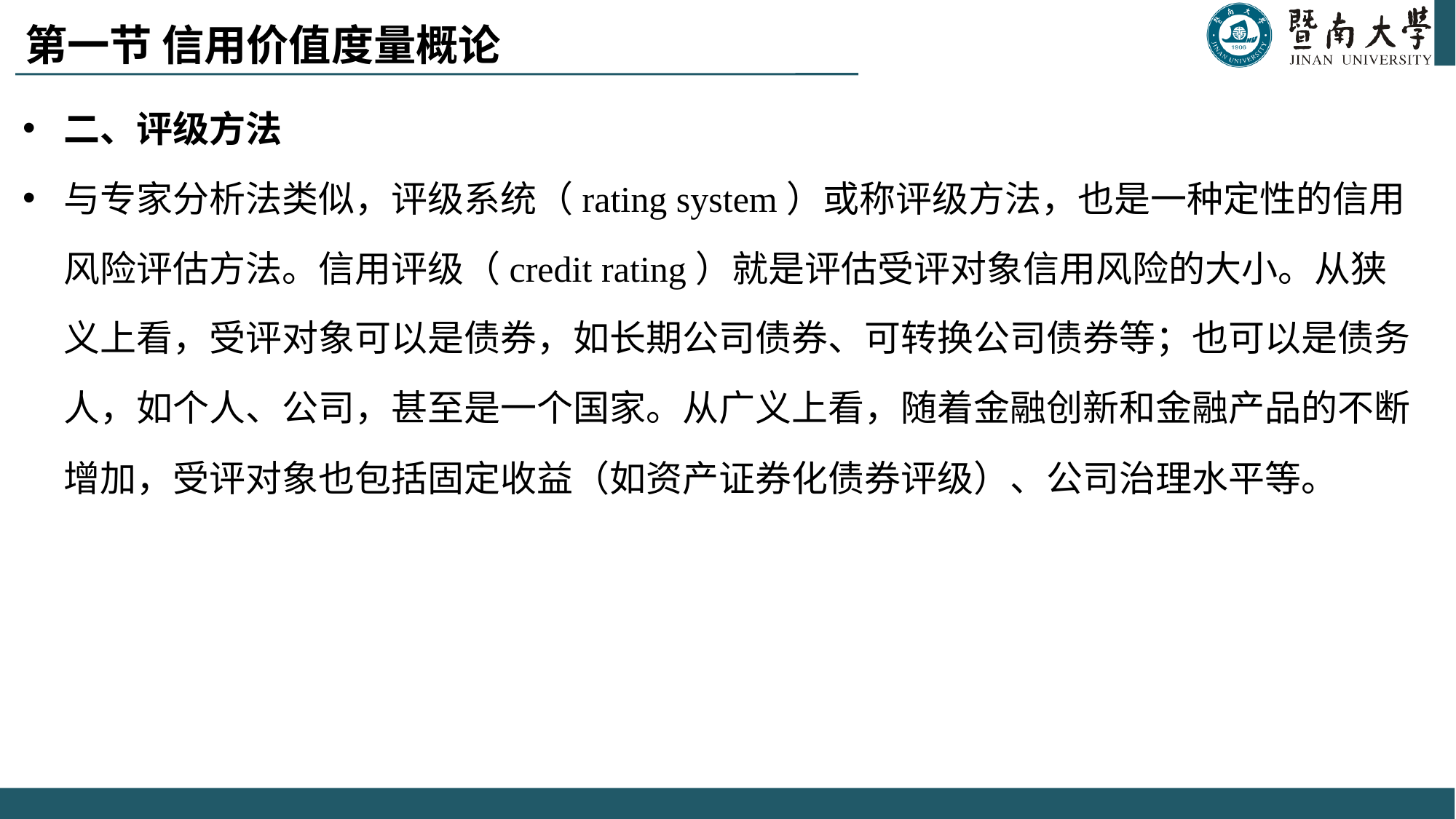

# 第一节 信用价值度量概论
二、评级方法
与专家分析法类似，评级系统（rating system）或称评级方法，也是一种定性的信用风险评估方法。信用评级（credit rating）就是评估受评对象信用风险的大小。从狭义上看，受评对象可以是债券，如长期公司债券、可转换公司债券等；也可以是债务人，如个人、公司，甚至是一个国家。从广义上看，随着金融创新和金融产品的不断增加，受评对象也包括固定收益（如资产证券化债券评级）、公司治理水平等。